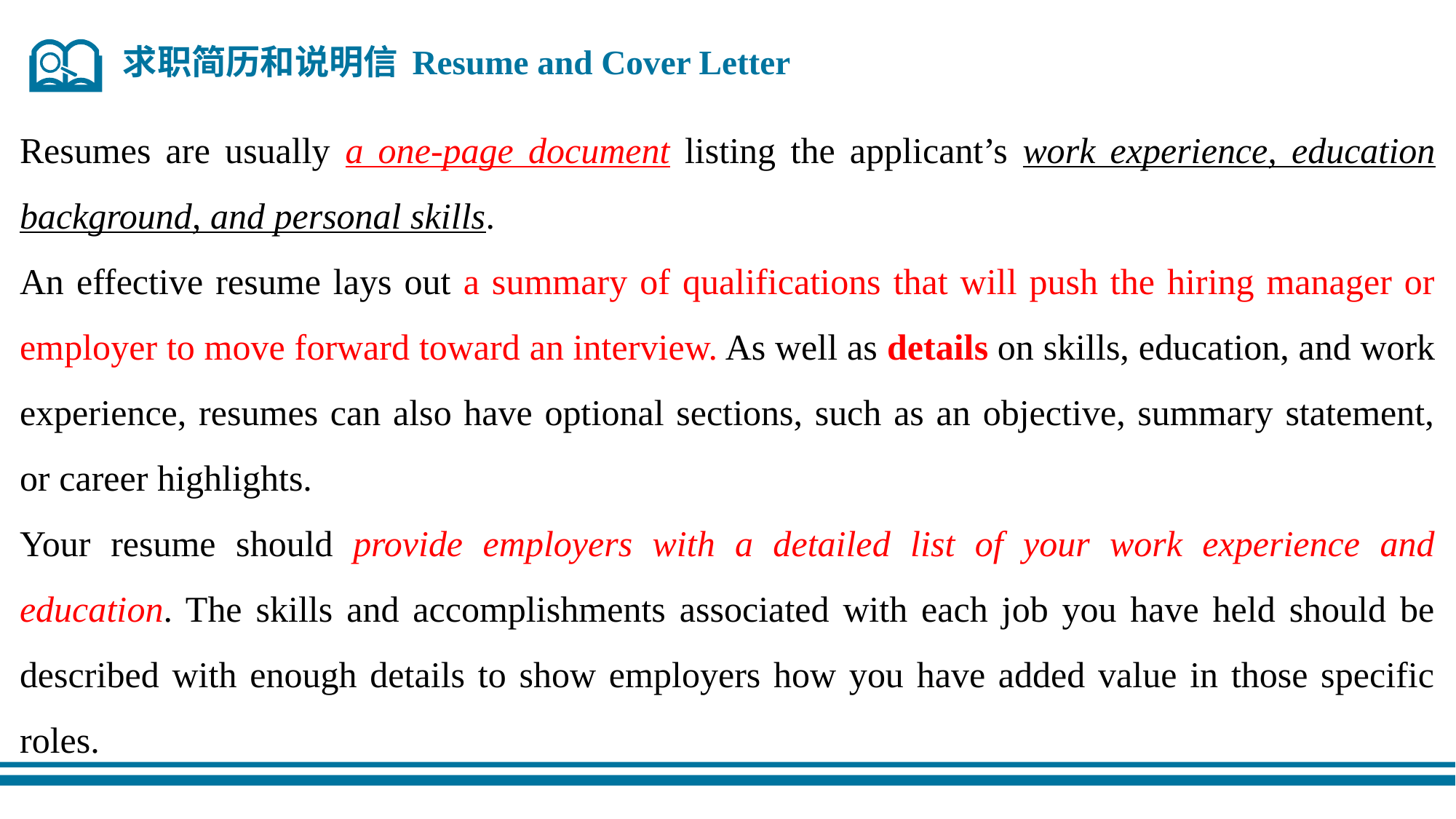

求职简历和说明信 Resume and Cover Letter
Resumes are usually a one-page document listing the applicant’s work experience, education background, and personal skills.
An effective resume lays out a summary of qualifications that will push the hiring manager or employer to move forward toward an interview. As well as details on skills, education, and work experience, resumes can also have optional sections, such as an objective, summary statement, or career highlights.
Your resume should provide employers with a detailed list of your work experience and education. The skills and accomplishments associated with each job you have held should be described with enough details to show employers how you have added value in those specific roles.